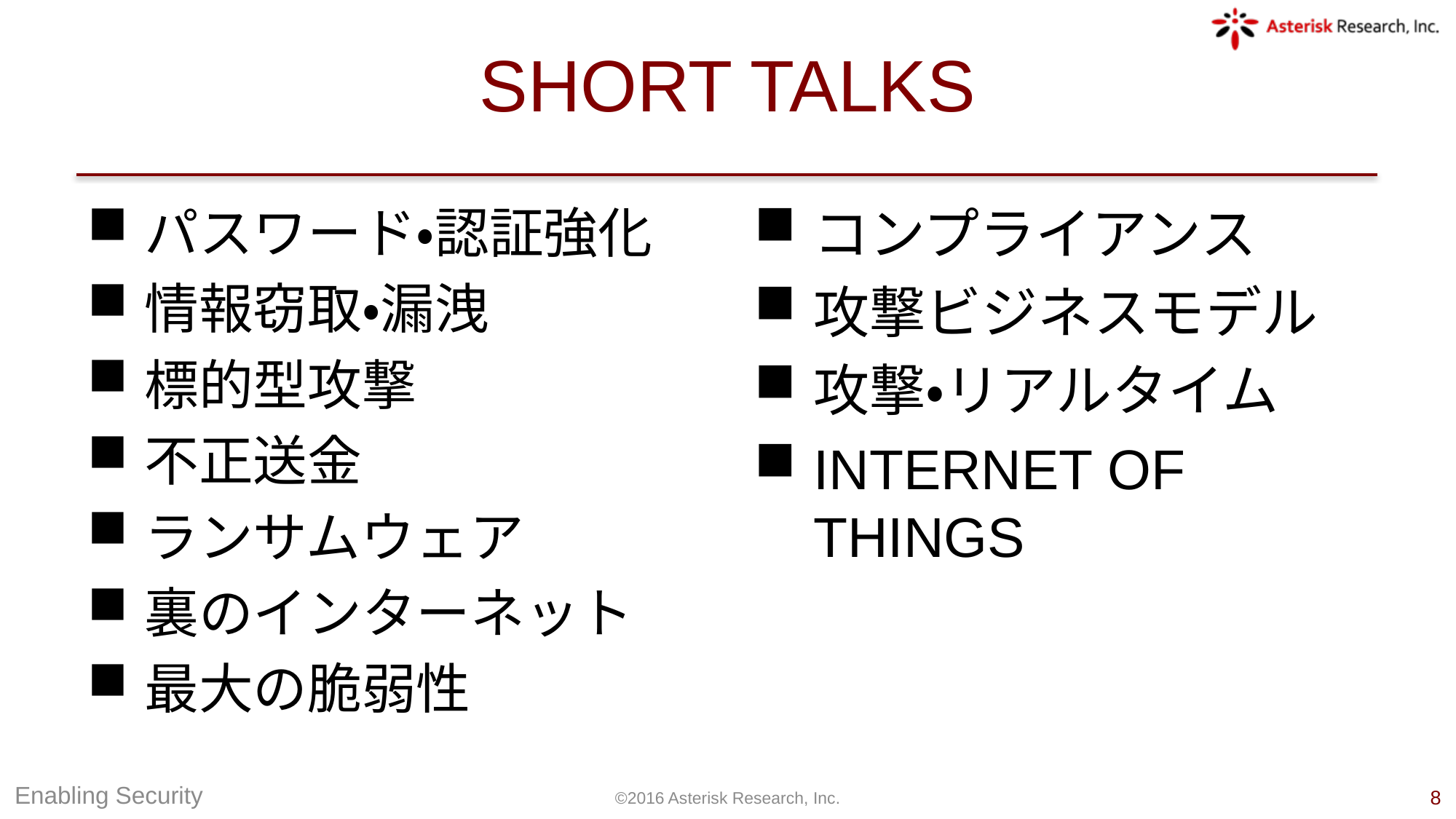

# SHORT TALKS
パスワード・認証強化
情報窃取・漏洩
標的型攻撃
不正送金
ランサムウェア
裏のインターネット
最大の脆弱性

コンプライアンス
攻撃ビジネスモデル
攻撃・リアルタイム
INTERNET OF THINGS

Enabling Security
©2016 Asterisk Research, Inc.
8